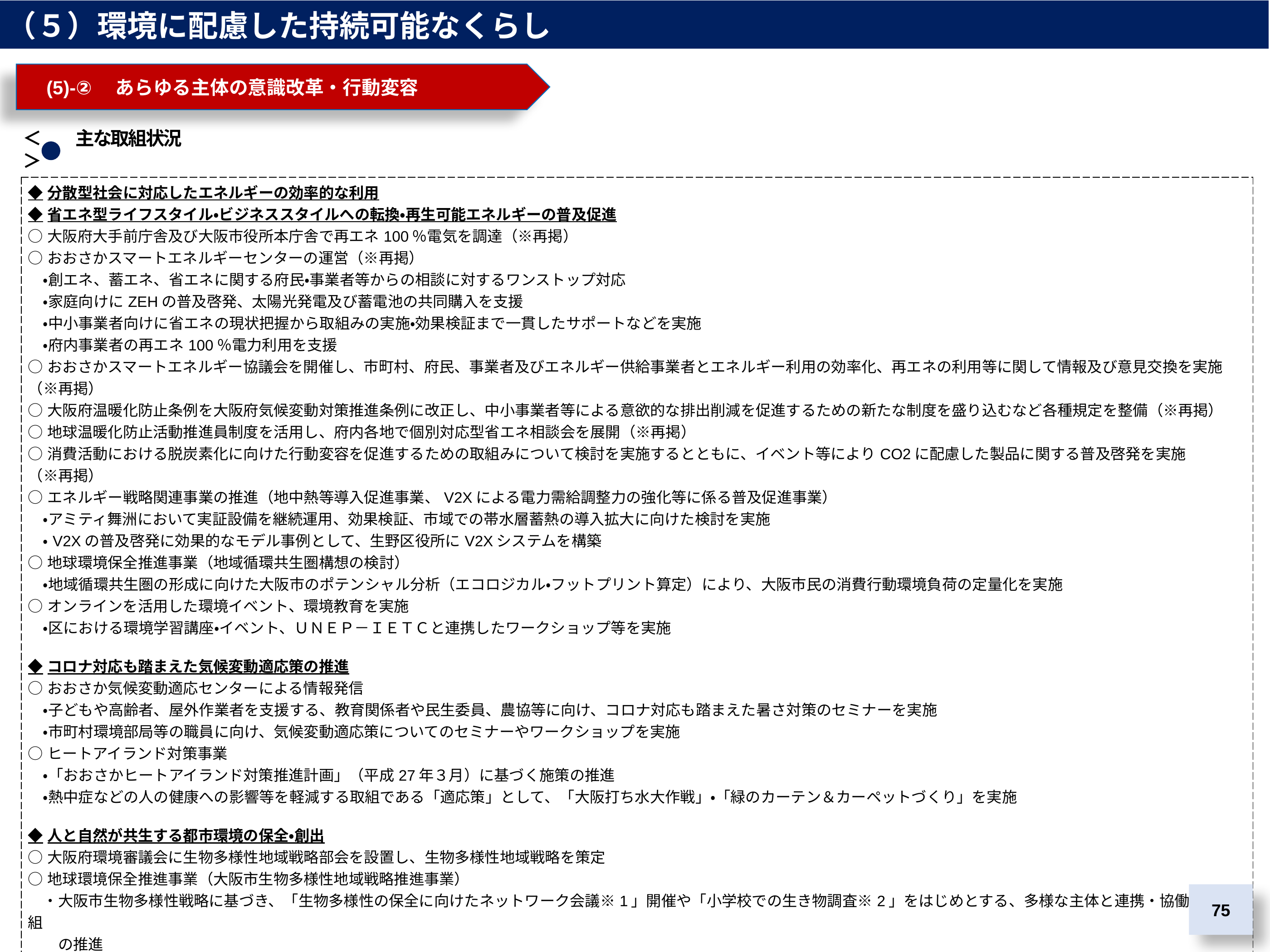

（５）環境に配慮した持続可能なくらし
　(5)-②　あらゆる主体の意識改革・行動変容
＜　　主な取組状況＞

| ◆分散型社会に対応したエネルギーの効率的な利用 ◆省エネ型ライフスタイル・ビジネススタイルへの転換・再生可能エネルギーの普及促進 ○大阪府大手前庁舎及び大阪市役所本庁舎で再エネ100％電気を調達（※再掲） ○おおさかスマートエネルギーセンターの運営（※再掲） 　・創エネ、蓄エネ、省エネに関する府民・事業者等からの相談に対するワンストップ対応 　・家庭向けにZEHの普及啓発、太陽光発電及び蓄電池の共同購入を支援 　・中小事業者向けに省エネの現状把握から取組みの実施・効果検証まで一貫したサポートなどを実施 　・府内事業者の再エネ100％電力利用を支援 ○おおさかスマートエネルギー協議会を開催し、市町村、府民、事業者及びエネルギー供給事業者とエネルギー利用の効率化、再エネの利用等に関して情報及び意見交換を実施（※再掲） ○大阪府温暖化防止条例を大阪府気候変動対策推進条例に改正し、中小事業者等による意欲的な排出削減を促進するための新たな制度を盛り込むなど各種規定を整備（※再掲） ○地球温暖化防止活動推進員制度を活用し、府内各地で個別対応型省エネ相談会を展開（※再掲） ○消費活動における脱炭素化に向けた行動変容を促進するための取組みについて検討を実施するとともに、イベント等によりCO2に配慮した製品に関する普及啓発を実施 （※再掲） ○エネルギー戦略関連事業の推進（地中熱等導入促進事業、V2Xによる電力需給調整力の強化等に係る普及促進事業） 　・アミティ舞洲において実証設備を継続運用、効果検証、市域での帯水層蓄熱の導入拡大に向けた検討を実施 　・V2Xの普及啓発に効果的なモデル事例として、生野区役所にV2Xシステムを構築　 ○地球環境保全推進事業（地域循環共生圏構想の検討） 　・地域循環共生圏の形成に向けた大阪市のポテンシャル分析（エコロジカル・フットプリント算定）により、大阪市民の消費行動環境負荷の定量化を実施 ○オンラインを活用した環境イベント、環境教育を実施 　・区における環境学習講座・イベント、ＵＮＥＰ－ＩＥＴＣと連携したワークショップ等を実施 ◆コロナ対応も踏まえた気候変動適応策の推進 ○おおさか気候変動適応センターによる情報発信 　・子どもや高齢者、屋外作業者を支援する、教育関係者や民生委員、農協等に向け、コロナ対応も踏まえた暑さ対策のセミナーを実施 　・市町村環境部局等の職員に向け、気候変動適応策についてのセミナーやワークショップを実施 ○ヒートアイランド対策事業 　・「おおさかヒートアイランド対策推進計画」（平成27年３月）に基づく施策の推進 　・熱中症などの人の健康への影響等を軽減する取組である「適応策」として、「大阪打ち水大作戦」・「緑のカーテン＆カーペットづくり」を実施 ◆人と自然が共生する都市環境の保全・創出 ○大阪府環境審議会に生物多様性地域戦略部会を設置し、生物多様性地域戦略を策定 ○地球環境保全推進事業（大阪市生物多様性地域戦略推進事業） 　・大阪市生物多様性戦略に基づき、「生物多様性の保全に向けたネットワーク会議※1」開催や「小学校での生き物調査※2」をはじめとする、多様な主体と連携・協働した取組 　　の推進 　※1 生物多様性に関連する様々な主体が集い、情報共有を行い、つながりを拡大・強化することを目的とする会議 　※2 体験型の出前授業の実施 |
| --- |
75